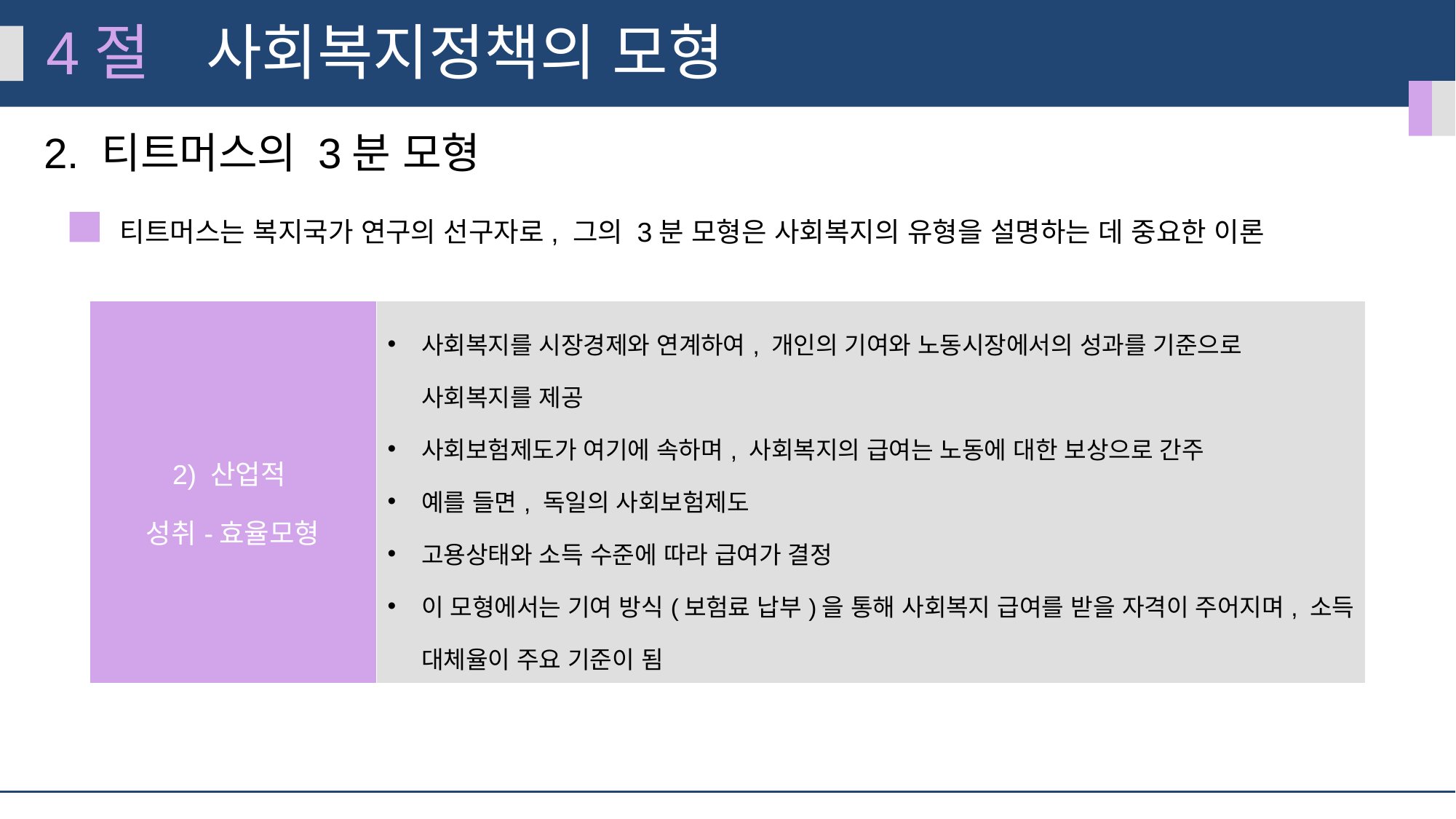

4절
사회복지정책의 모형
2. 티트머스의 3분 모형
티트머스는 복지국가 연구의 선구자로, 그의 3분 모형은 사회복지의 유형을 설명하는 데 중요한 이론

| 2) 산업적 성취-효율모형 | 사회복지를 시장경제와 연계하여, 개인의 기여와 노동시장에서의 성과를 기준으로 사회복지를 제공 사회보험제도가 여기에 속하며, 사회복지의 급여는 노동에 대한 보상으로 간주 예를 들면, 독일의 사회보험제도 고용상태와 소득 수준에 따라 급여가 결정 이 모형에서는 기여 방식(보험료 납부)을 통해 사회복지 급여를 받을 자격이 주어지며, 소득 대체율이 주요 기준이 됨 |
| --- | --- |